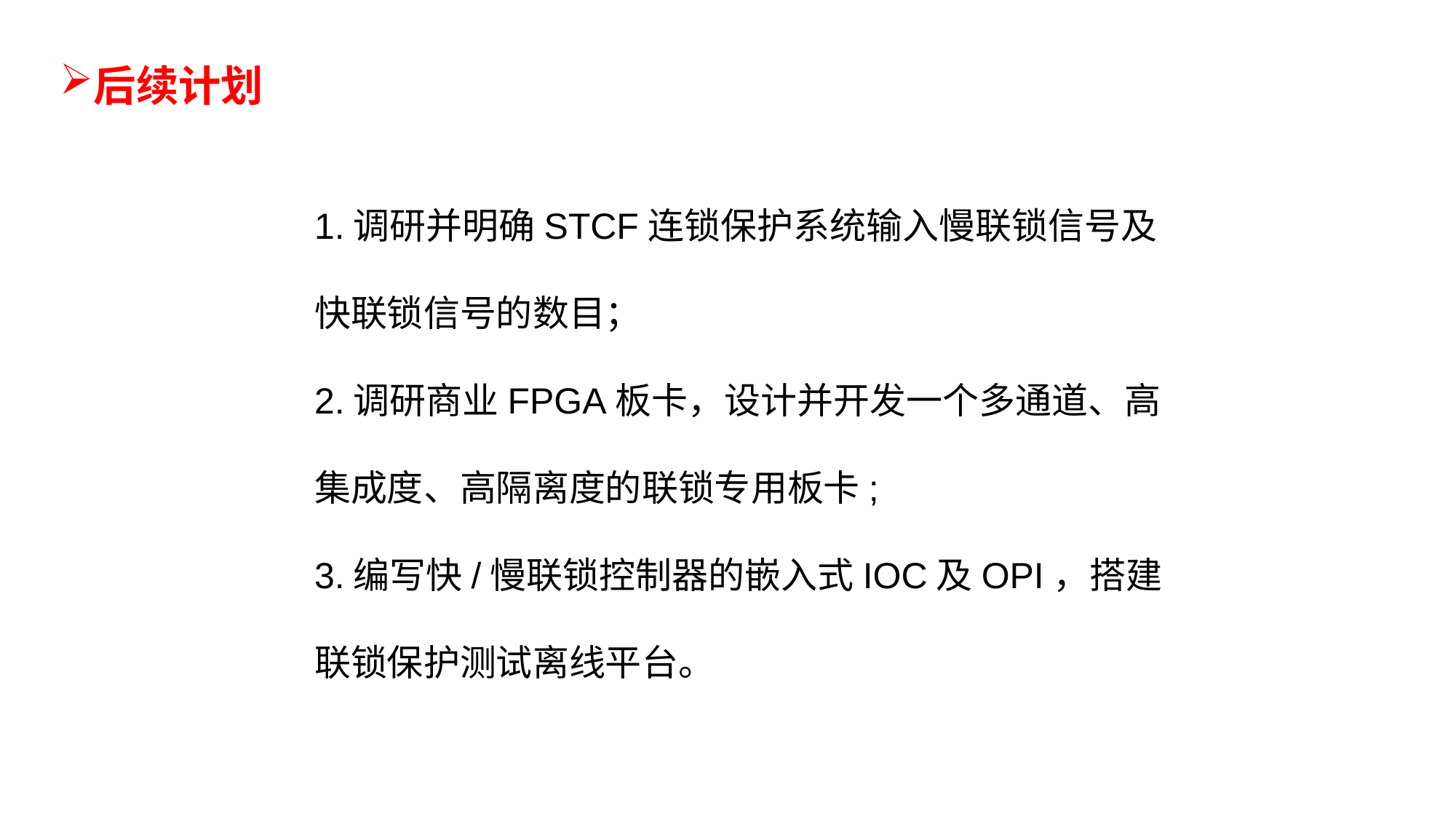

后续计划
1.调研并明确STCF连锁保护系统输入慢联锁信号及快联锁信号的数目；
2.调研商业FPGA板卡，设计并开发一个多通道、高集成度、高隔离度的联锁专用板卡;
3.编写快/慢联锁控制器的嵌入式IOC及OPI，搭建联锁保护测试离线平台。